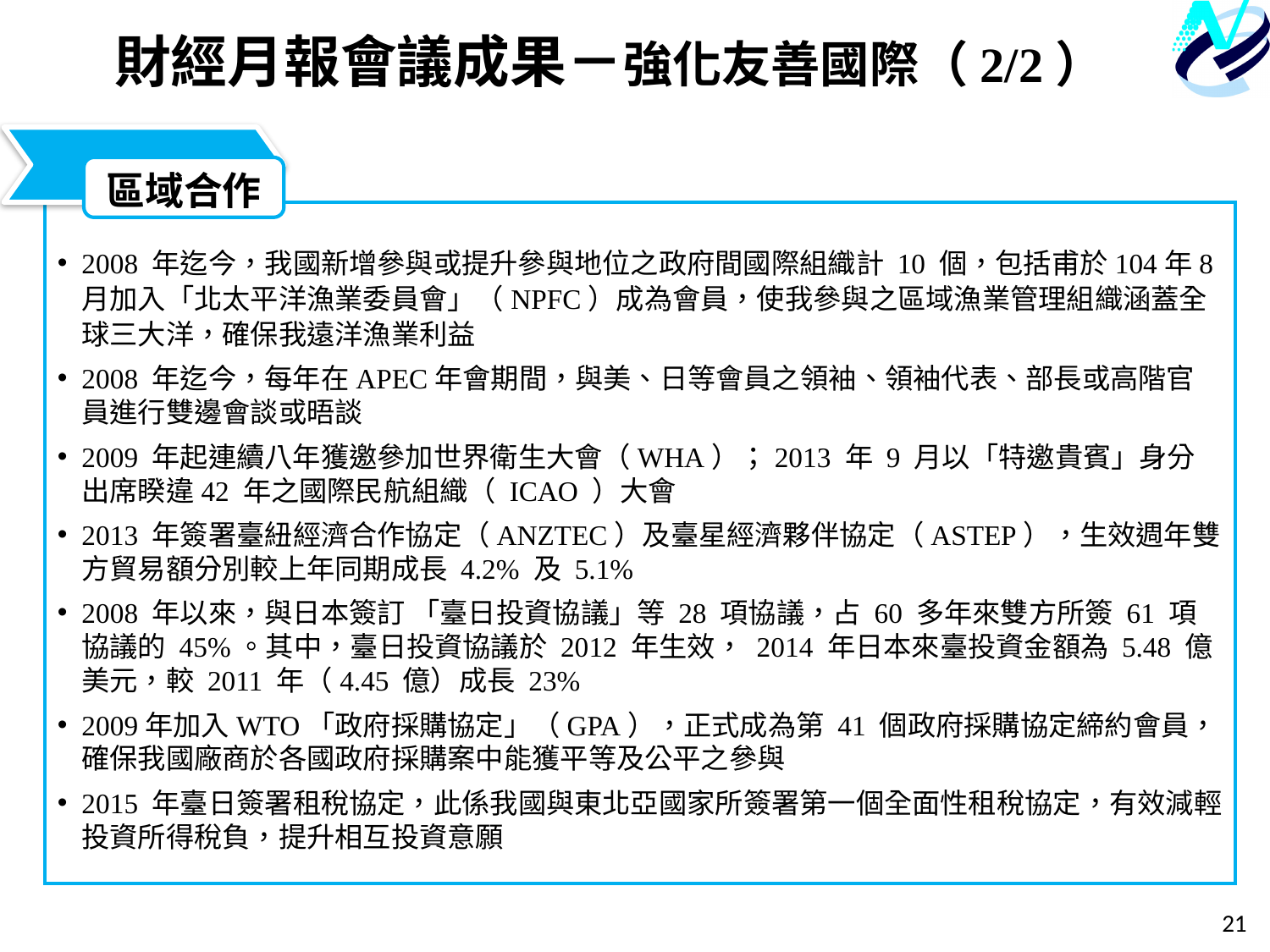

財經月報會議成果－強化友善國際（2/2）

區域合作

2008 年迄今，我國新增參與或提升參與地位之政府間國際組織計 10 個，包括甫於104年8月加入「北太平洋漁業委員會」（NPFC）成為會員，使我參與之區域漁業管理組織涵蓋全球三大洋，確保我遠洋漁業利益
2008 年迄今，每年在APEC年會期間，與美、日等會員之領袖、領袖代表、部長或高階官員進行雙邊會談或晤談
2009 年起連續八年獲邀參加世界衛生大會（WHA）；2013 年 9 月以「特邀貴賓」身分出席睽違42 年之國際民航組織（ ICAO ）大會
2013 年簽署臺紐經濟合作協定（ANZTEC）及臺星經濟夥伴協定（ASTEP），生效週年雙方貿易額分別較上年同期成長 4.2% 及 5.1%
2008 年以來，與日本簽訂 「臺日投資協議」等 28 項協議，占 60 多年來雙方所簽 61 項協議的 45%。其中，臺日投資協議於 2012 年生效， 2014 年日本來臺投資金額為 5.48 億美元，較 2011 年（4.45 億）成長 23%
2009年加入WTO「政府採購協定」（GPA），正式成為第 41 個政府採購協定締約會員，確保我國廠商於各國政府採購案中能獲平等及公平之參與
2015 年臺日簽署租稅協定，此係我國與東北亞國家所簽署第一個全面性租稅協定，有效減輕投資所得稅負，提升相互投資意願